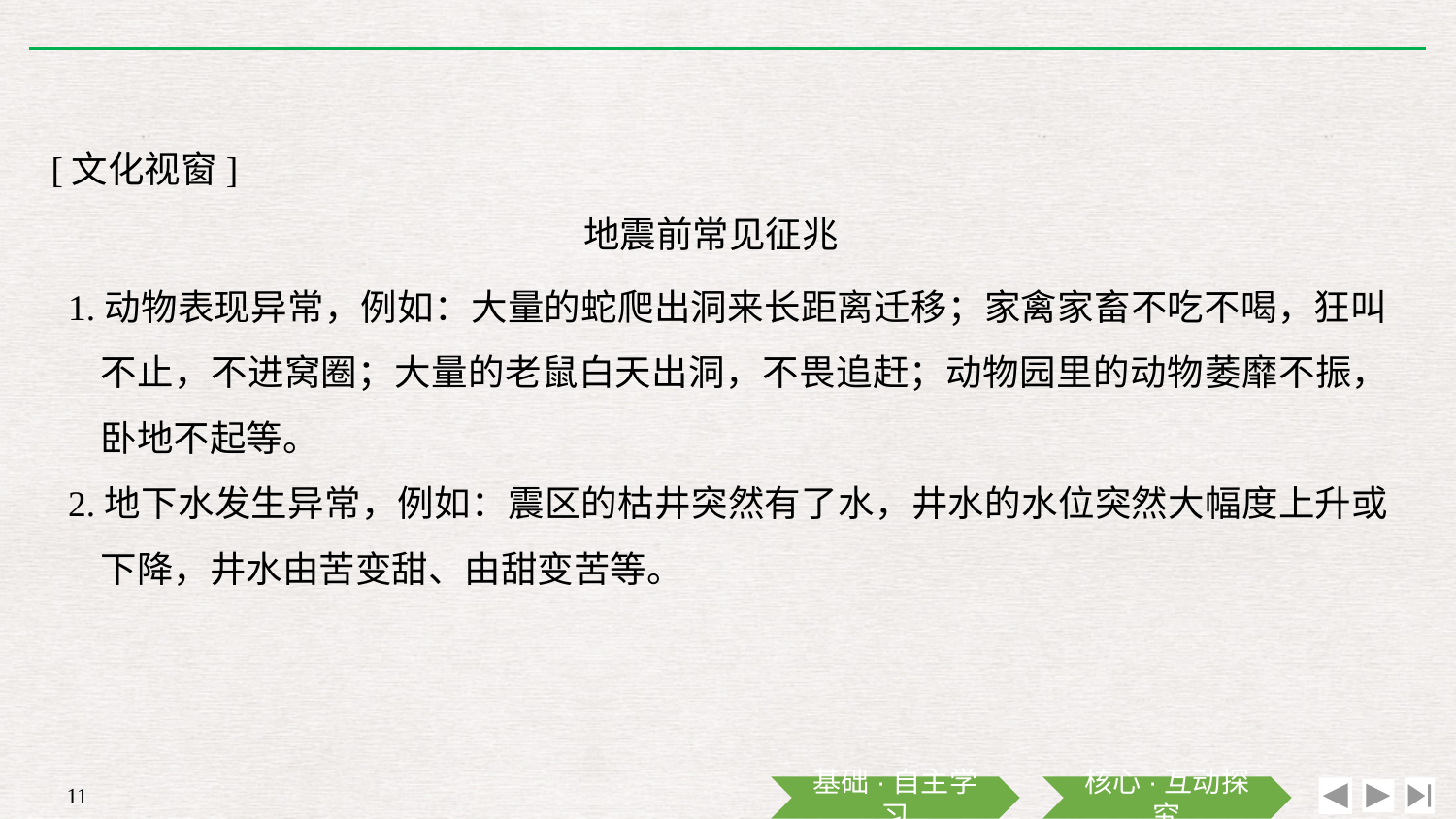

[文化视窗]
地震前常见征兆
1.动物表现异常，例如：大量的蛇爬出洞来长距离迁移；家禽家畜不吃不喝，狂叫不止，不进窝圈；大量的老鼠白天出洞，不畏追赶；动物园里的动物萎靡不振，卧地不起等。
2.地下水发生异常，例如：震区的枯井突然有了水，井水的水位突然大幅度上升或下降，井水由苦变甜、由甜变苦等。